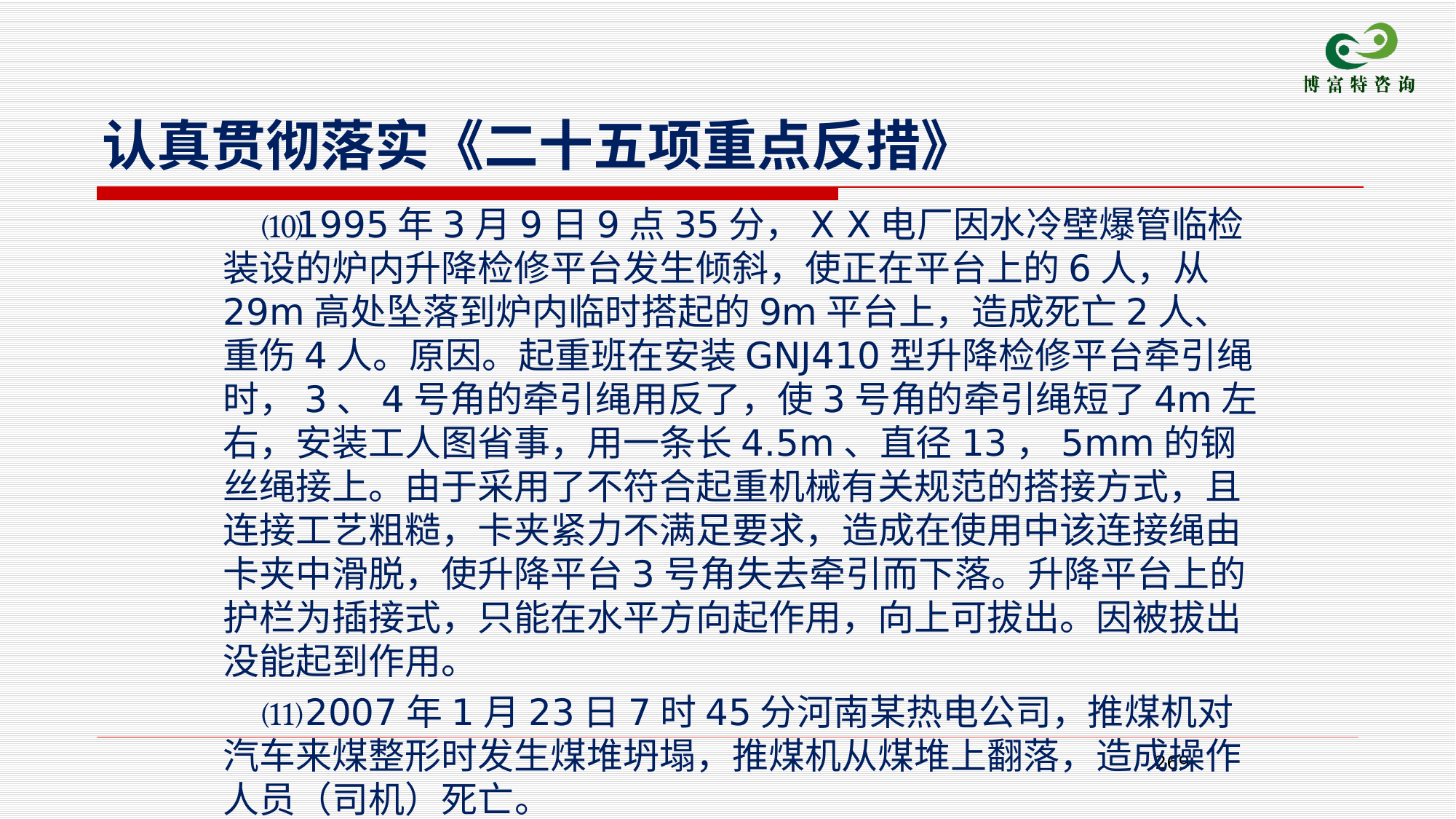

认真贯彻落实《二十五项重点反措》
        ⑽1995年3月9日9点35分，X X电厂因水冷壁爆管临检装设的炉内升降检修平台发生倾斜，使正在平台上的6人，从29m高处坠落到炉内临时搭起的9m平台上，造成死亡2人、重伤4人。原因。起重班在安装GNJ410型升降检修平台牵引绳时，3、4号角的牵引绳用反了，使3号角的牵引绳短了4m左右，安装工人图省事，用一条长4.5m、直径13，5mm的钢丝绳接上。由于采用了不符合起重机械有关规范的搭接方式，且连接工艺粗糙，卡夹紧力不满足要求，造成在使用中该连接绳由卡夹中滑脱，使升降平台3号角失去牵引而下落。升降平台上的护栏为插接式，只能在水平方向起作用，向上可拔出。因被拔出没能起到作用。
        ⑾2007年1月23日7时45分河南某热电公司，推煤机对汽车来煤整形时发生煤堆坍塌，推煤机从煤堆上翻落，造成操作人员（司机）死亡。

269